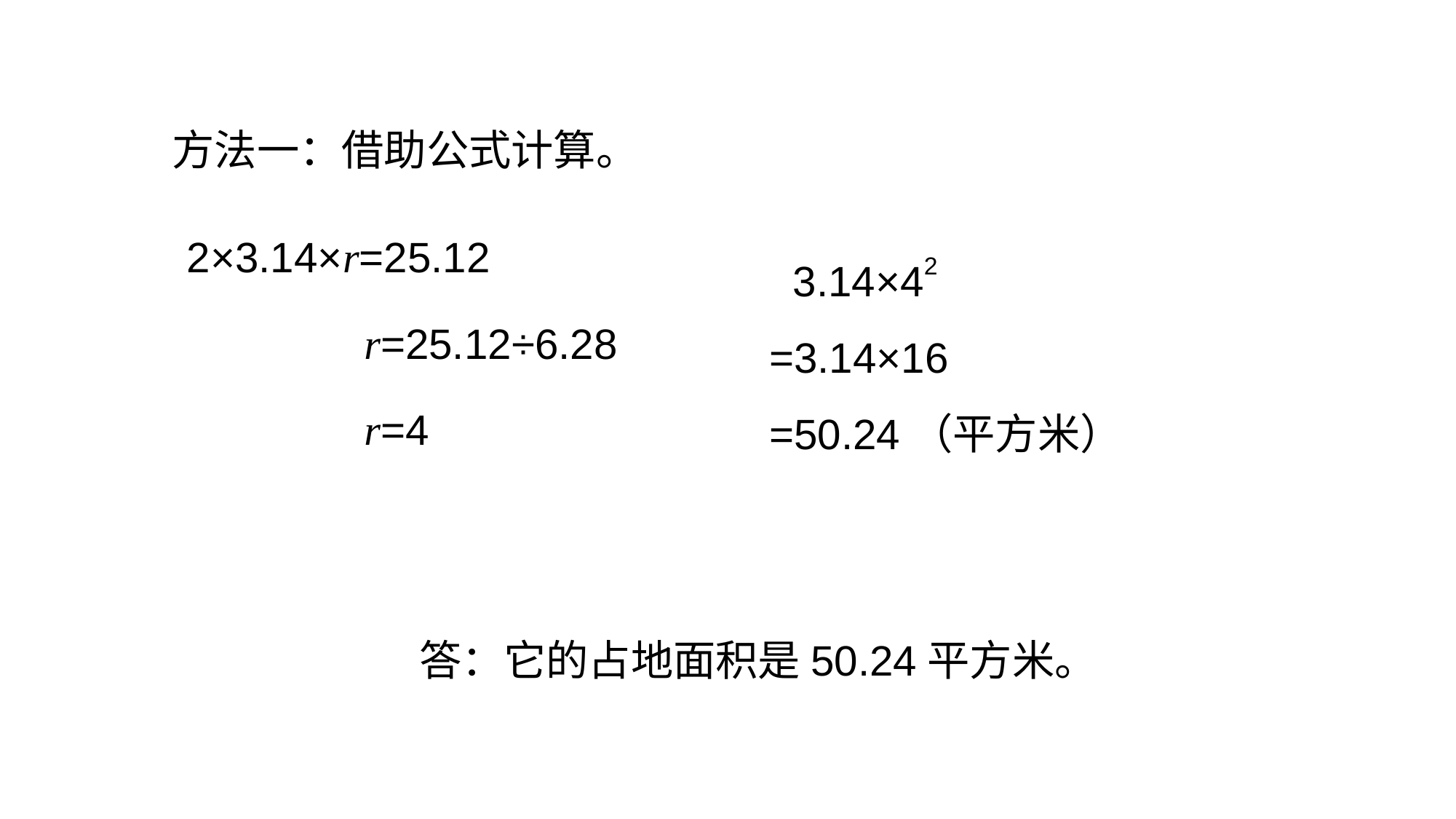

方法一：借助公式计算。
  3.14×42
=3.14×16
=50.24（平方米）
2×3.14×r=25.12
r=25.12÷6.28
r=4
答：它的占地面积是50.24平方米。